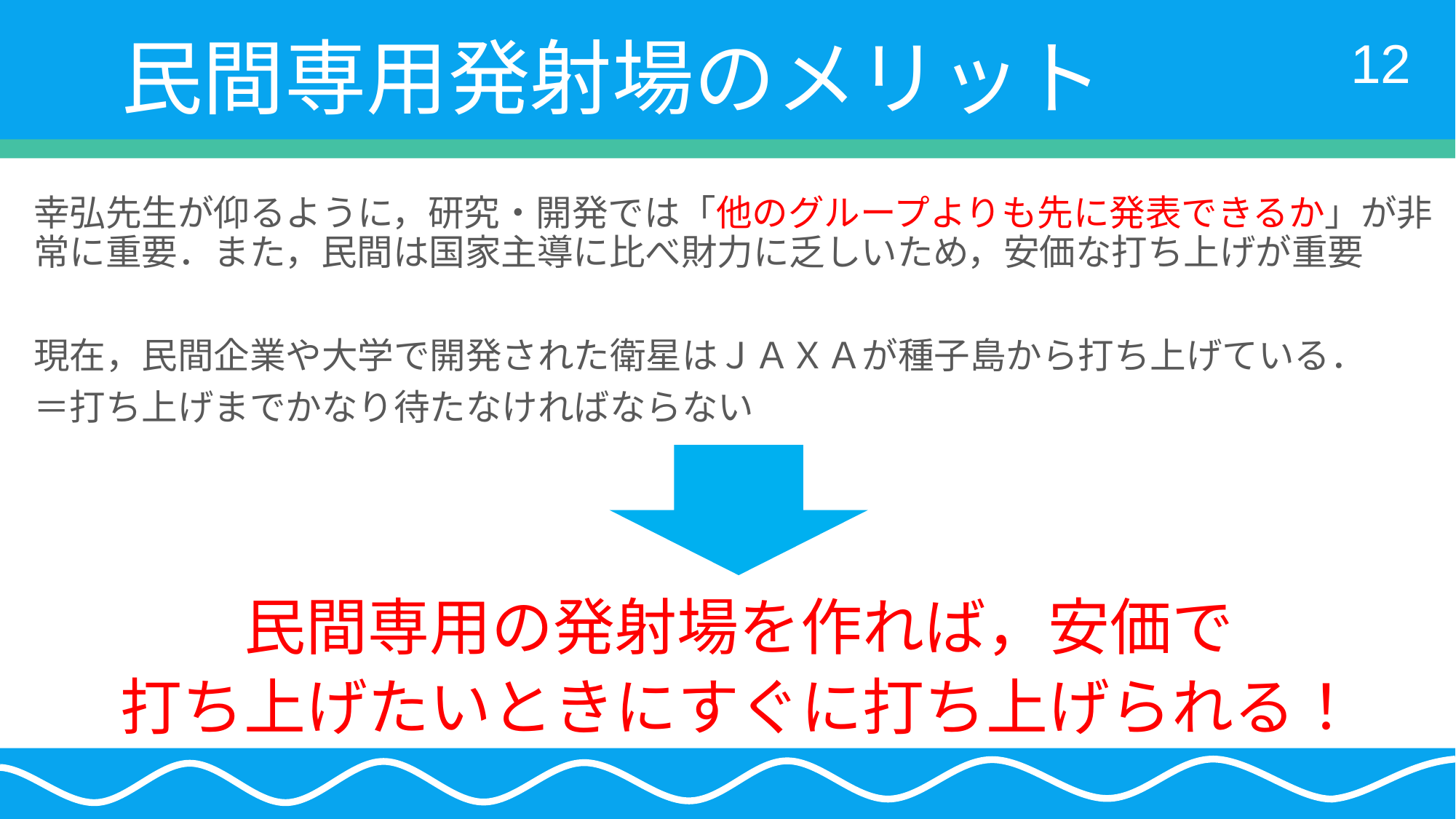

# 民間専用発射場のメリット
幸弘先生が仰るように，研究・開発では「他のグループよりも先に発表できるか」が非常に重要．また，民間は国家主導に比べ財力に乏しいため，安価な打ち上げが重要

現在，民間企業や大学で開発された衛星はＪＡＸＡが種子島から打ち上げている．
＝打ち上げまでかなり待たなければならない

民間専用の発射場を作れば，安価で
打ち上げたいときにすぐに打ち上げられる！